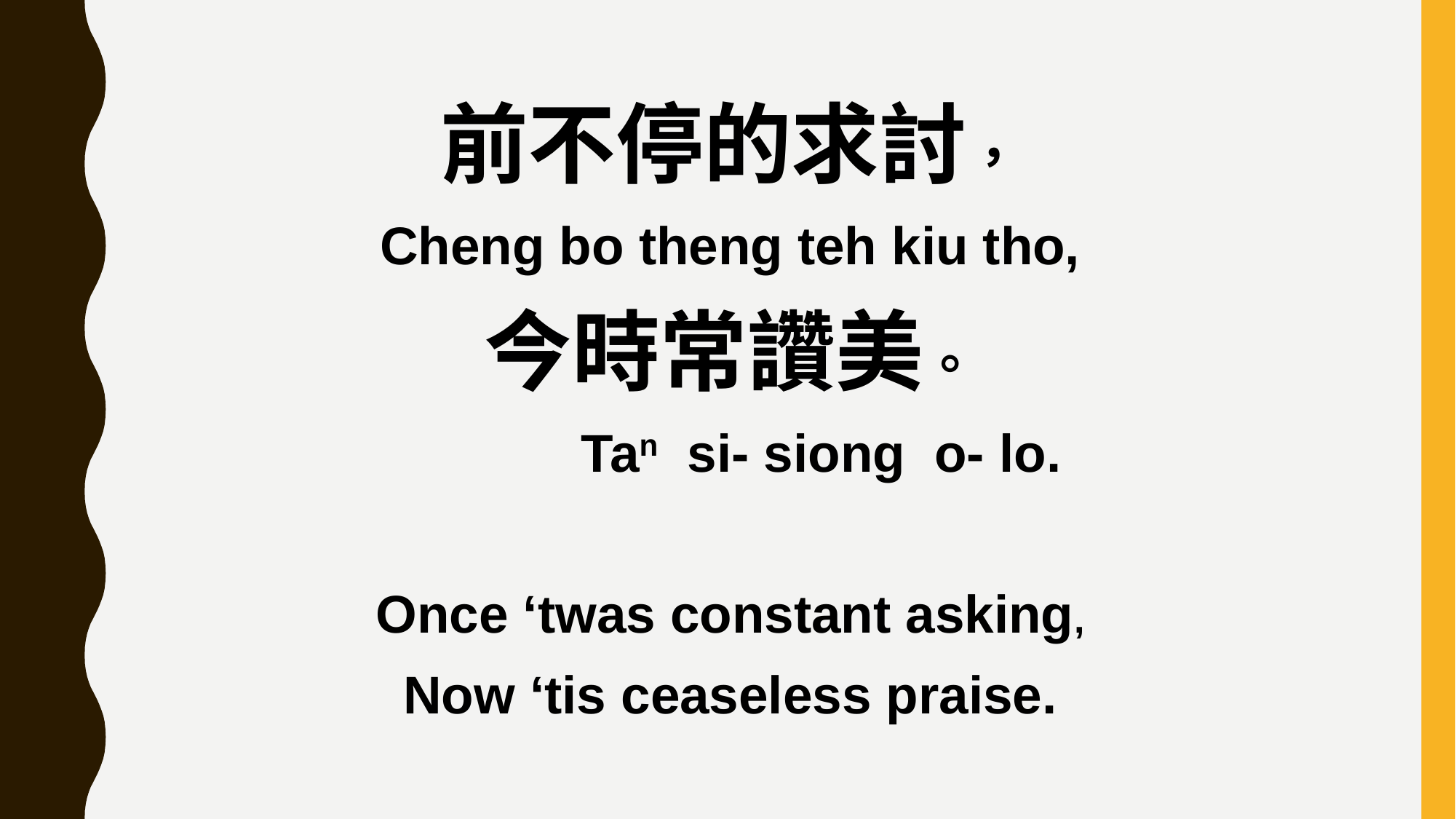

前不停的求討，
Cheng bo theng teh kiu tho,
今時常讚美。
                          Tan  si- siong  o- lo.

Once ‘twas constant asking,
Now ‘tis ceaseless praise.